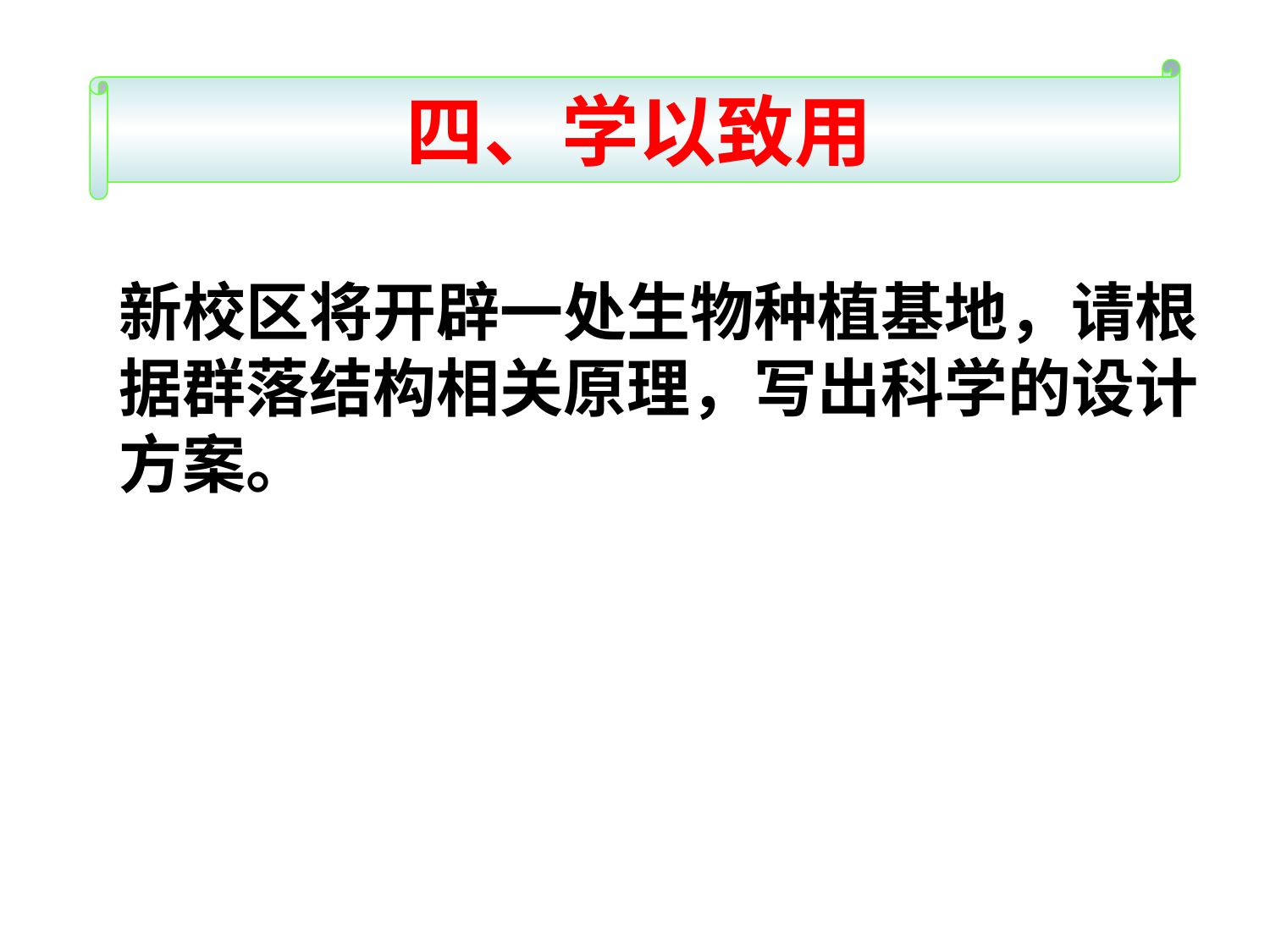

四、学以致用
新校区将开辟一处生物种植基地，请根据群落结构相关原理，写出科学的设计方案。